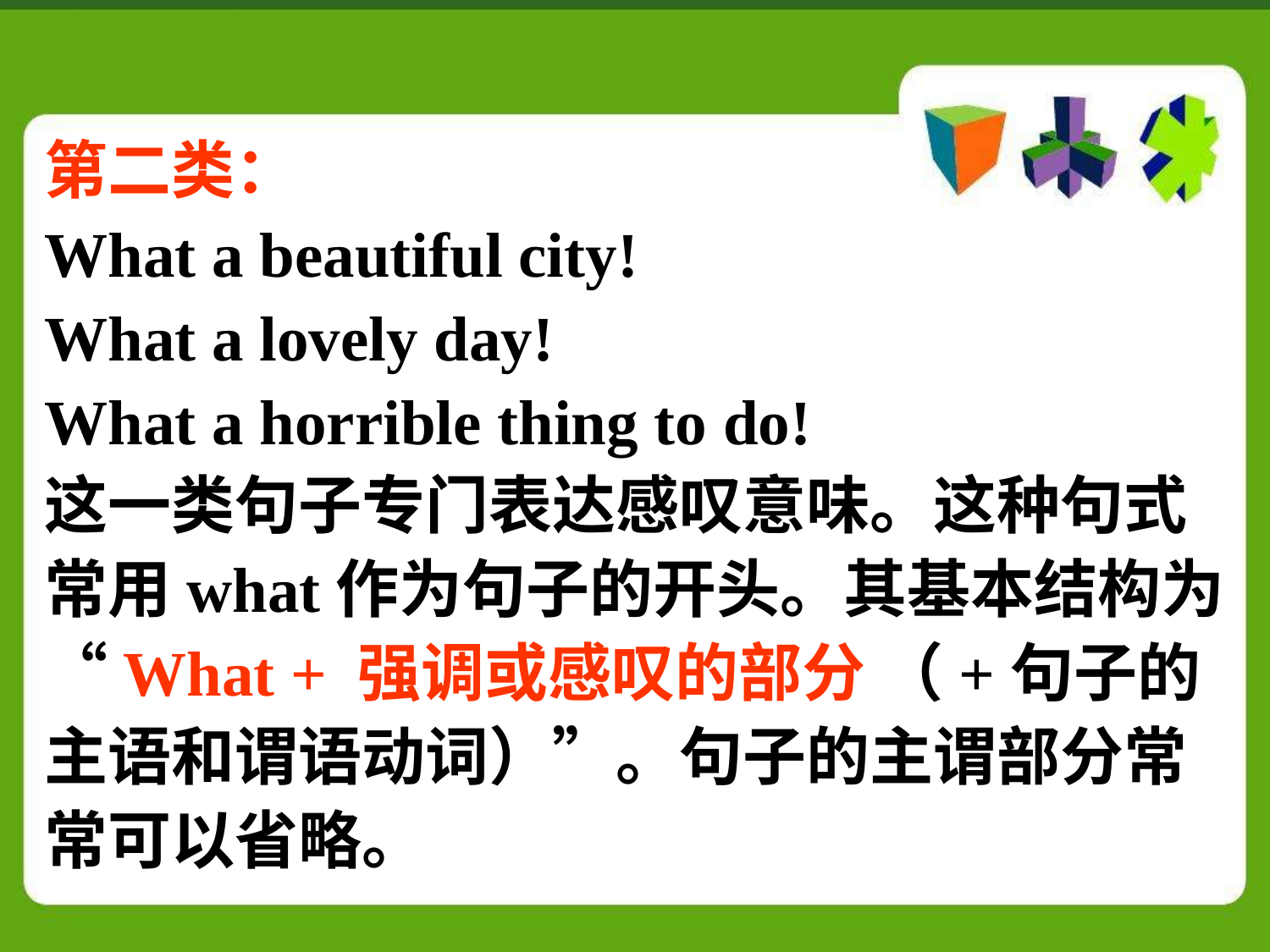

第二类：
What a beautiful city!
What a lovely day!
What a horrible thing to do!
这一类句子专门表达感叹意味。这种句式常用what作为句子的开头。其基本结构为“What + 强调或感叹的部分 （+句子的主语和谓语动词）”。句子的主谓部分常常可以省略。